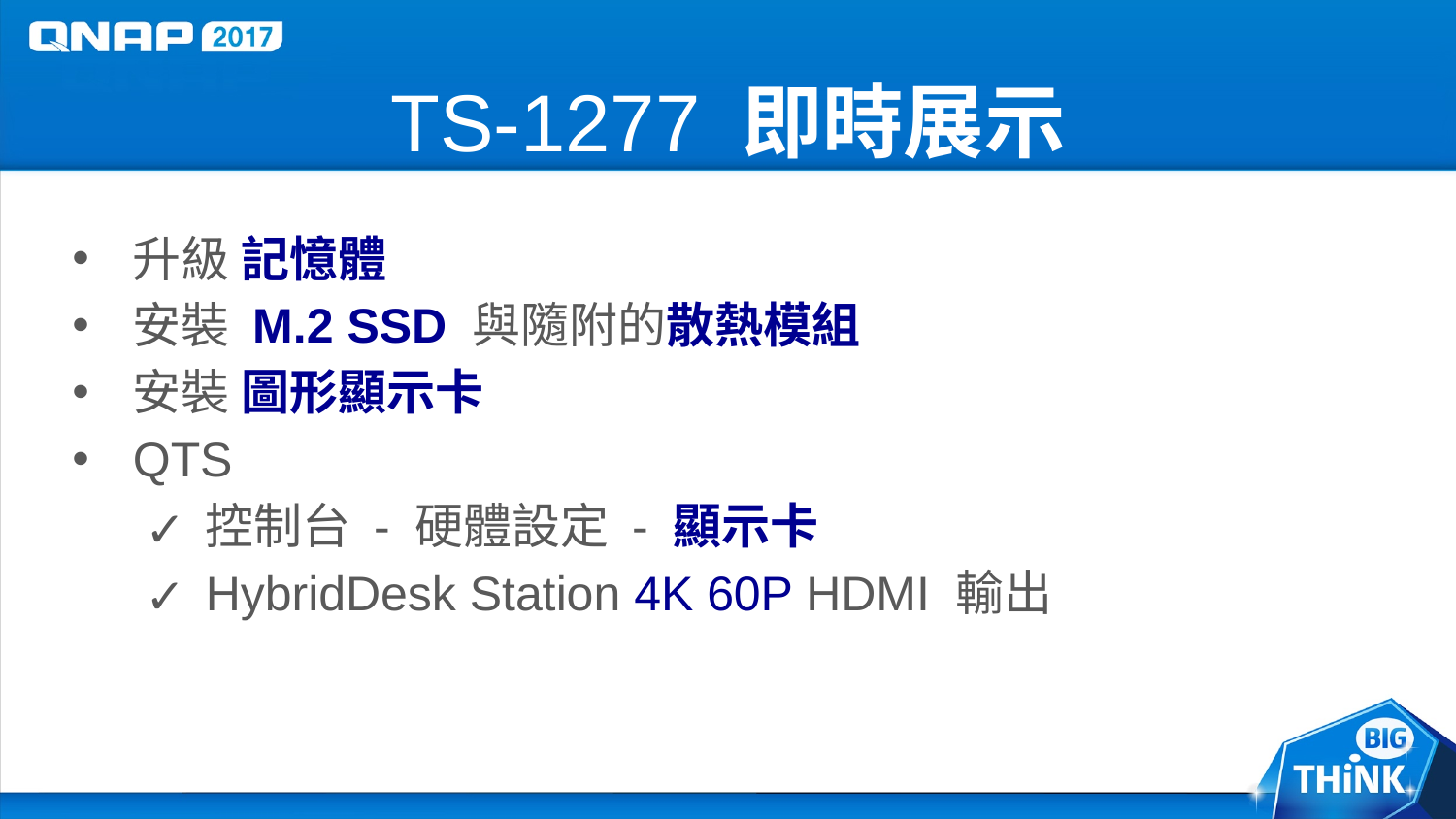

# TS-1277 即時展示
升級 記憶體
安裝 M.2 SSD 與隨附的散熱模組
安裝 圖形顯示卡
QTS
控制台 - 硬體設定 - 顯示卡
HybridDesk Station 4K 60P HDMI 輸出